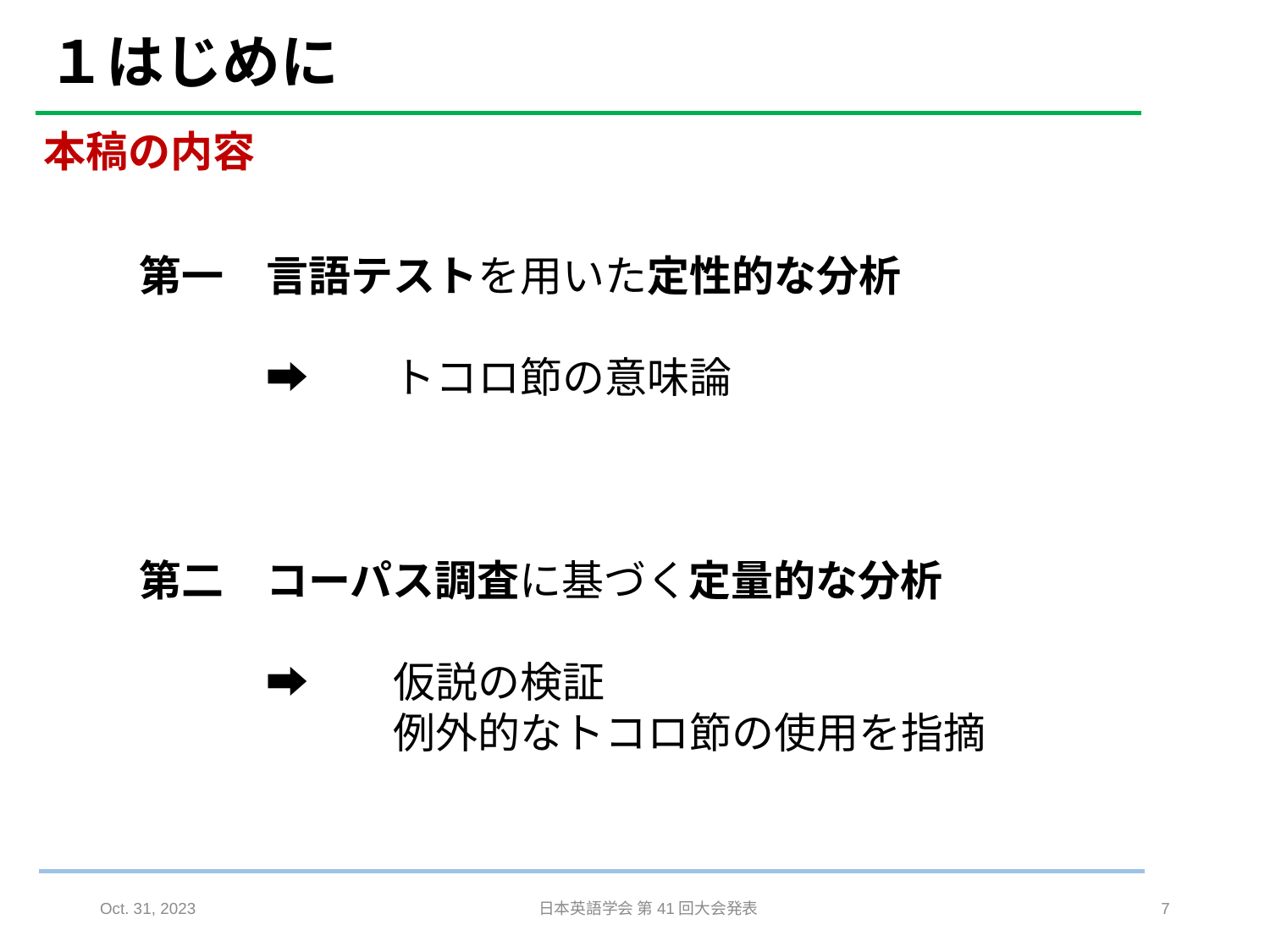

# １はじめに
本稿の内容
第一	言語テストを用いた定性的な分析

	➡	トコロ節の意味論

第二	コーパス調査に基づく定量的な分析

	➡	仮説の検証
		例外的なトコロ節の使用を指摘
Oct. 31, 2023
日本英語学会 第41回大会発表
7